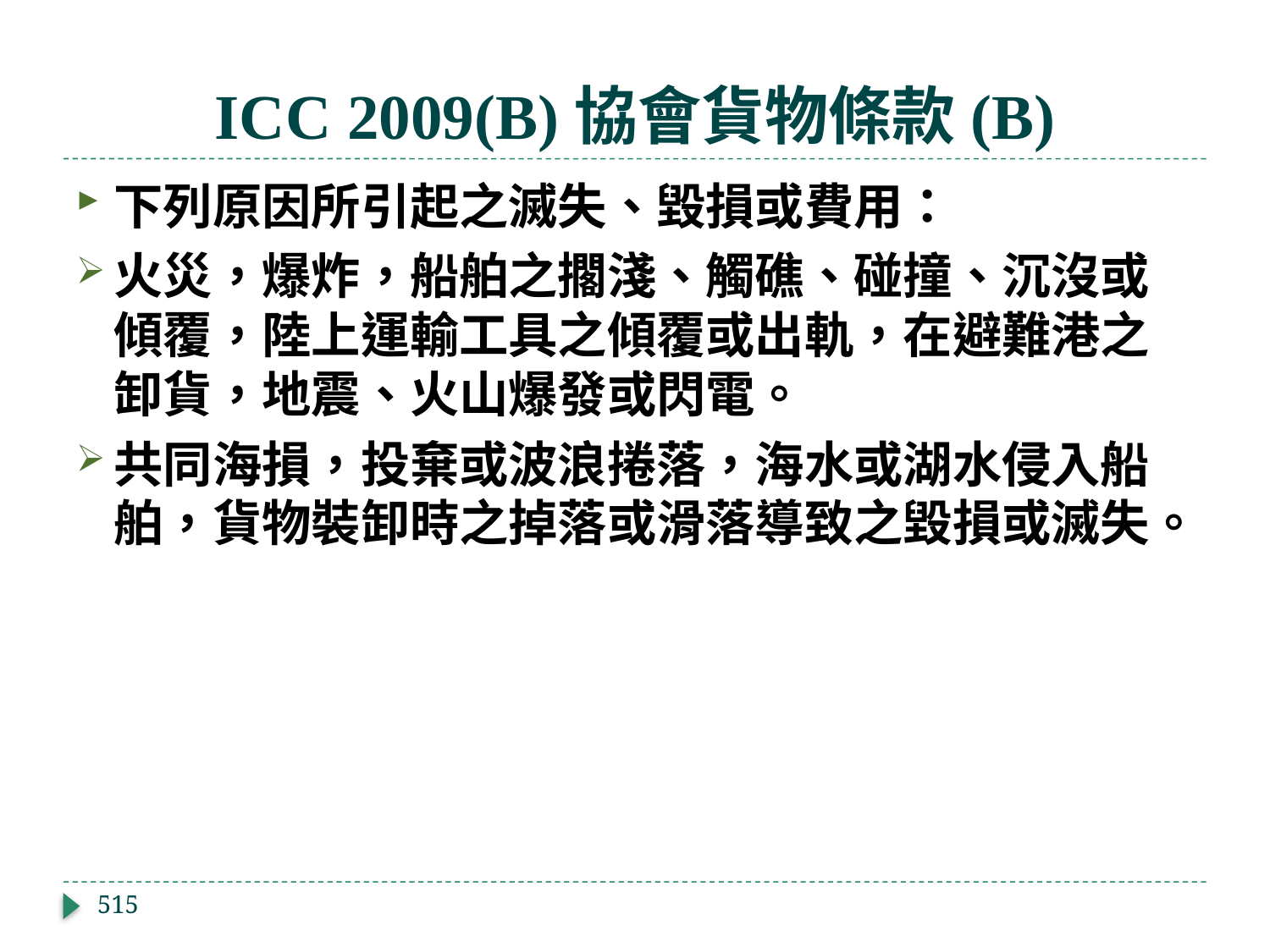

# ICC 2009(B)協會貨物條款(B)
下列原因所引起之滅失、毀損或費用：
火災，爆炸，船舶之擱淺、觸礁、碰撞、沉沒或傾覆，陸上運輸工具之傾覆或出軌，在避難港之卸貨，地震、火山爆發或閃電。
共同海損，投棄或波浪捲落，海水或湖水侵入船舶，貨物裝卸時之掉落或滑落導致之毀損或滅失。
515